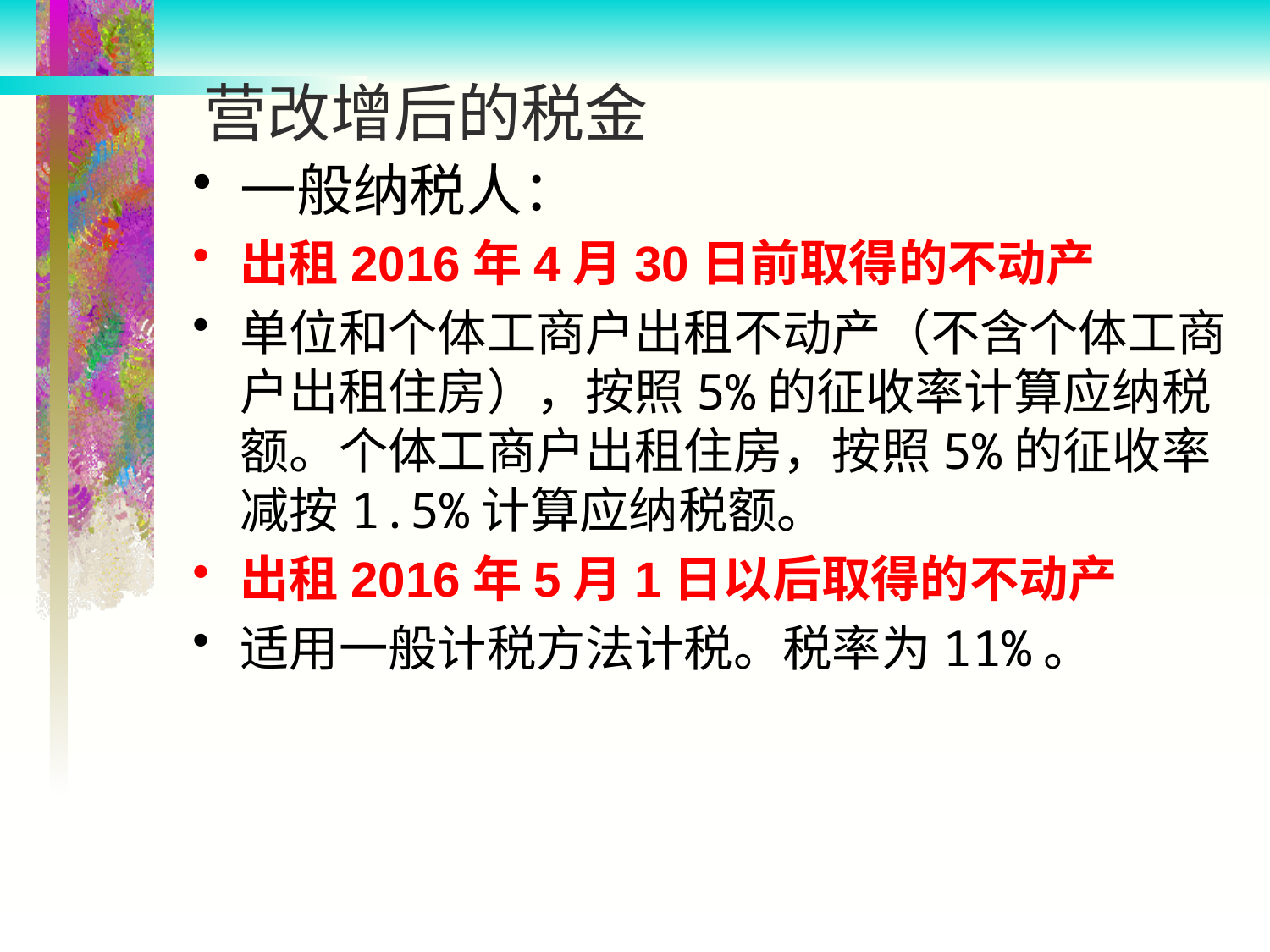

# 营改增后的税金
一般纳税人：
出租2016年4月30日前取得的不动产
单位和个体工商户出租不动产（不含个体工商户出租住房），按照5%的征收率计算应纳税额。个体工商户出租住房，按照5%的征收率减按1.5%计算应纳税额。
出租2016年5月1日以后取得的不动产
适用一般计税方法计税。税率为11%。